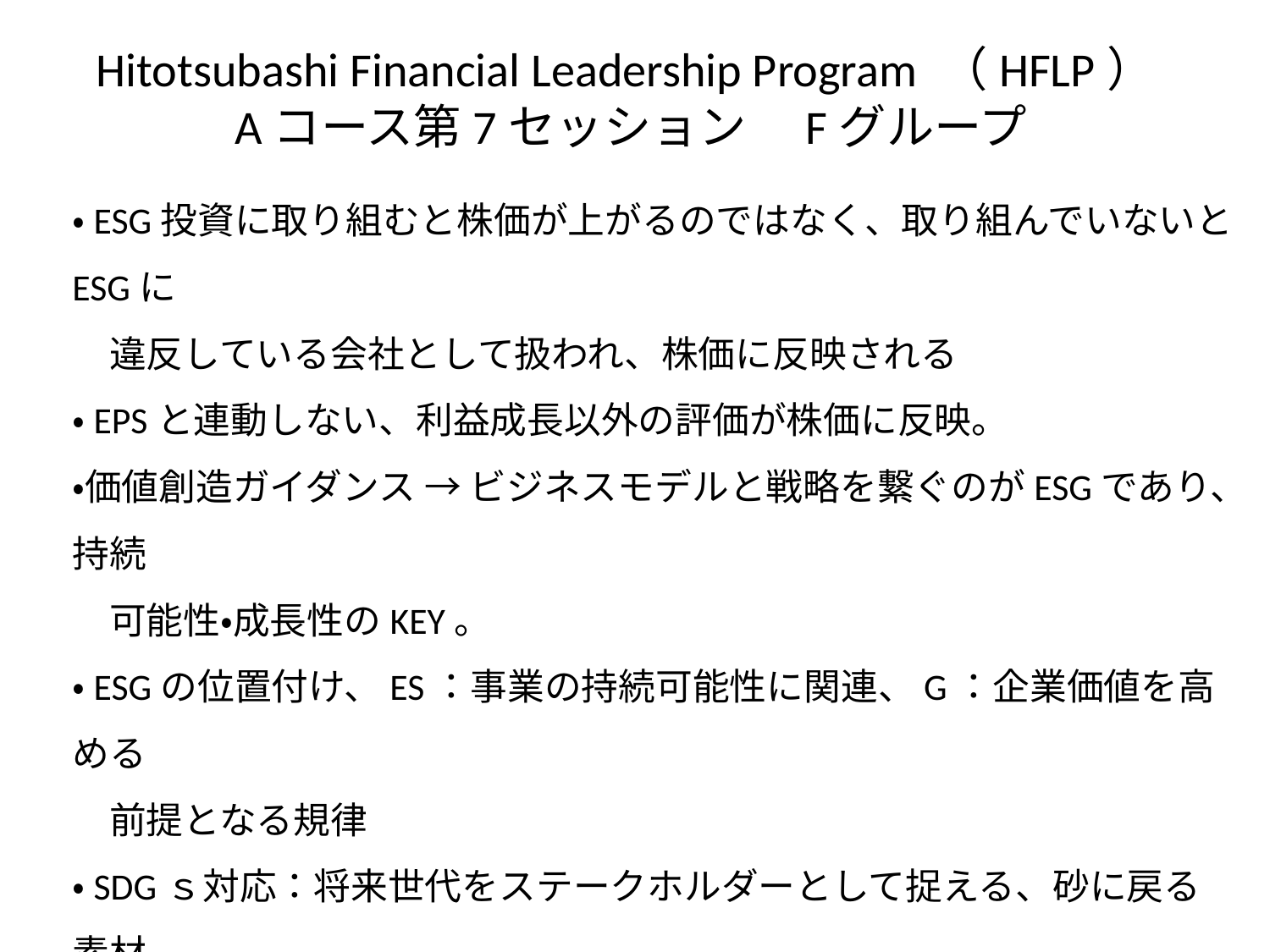

Hitotsubashi Financial Leadership Program （HFLP）
Aコース第7セッション　Fグループ
・ESG投資に取り組むと株価が上がるのではなく、取り組んでいないとESGに
　違反している会社として扱われ、株価に反映される
・EPSと連動しない、利益成長以外の評価が株価に反映。
・価値創造ガイダンス → ビジネスモデルと戦略を繋ぐのがESGであり、持続
　可能性・成長性のKEY。
・ESGの位置付け、ES：事業の持続可能性に関連、G：企業価値を高める
　前提となる規律
・SDGｓ対応：将来世代をステークホルダーとして捉える、砂に戻る素材、
　紫外線対策、CO2削減、ダイバーシティ（女性支援）、ジェンダーフリー、
　労働条件（アジア・アフリカ）